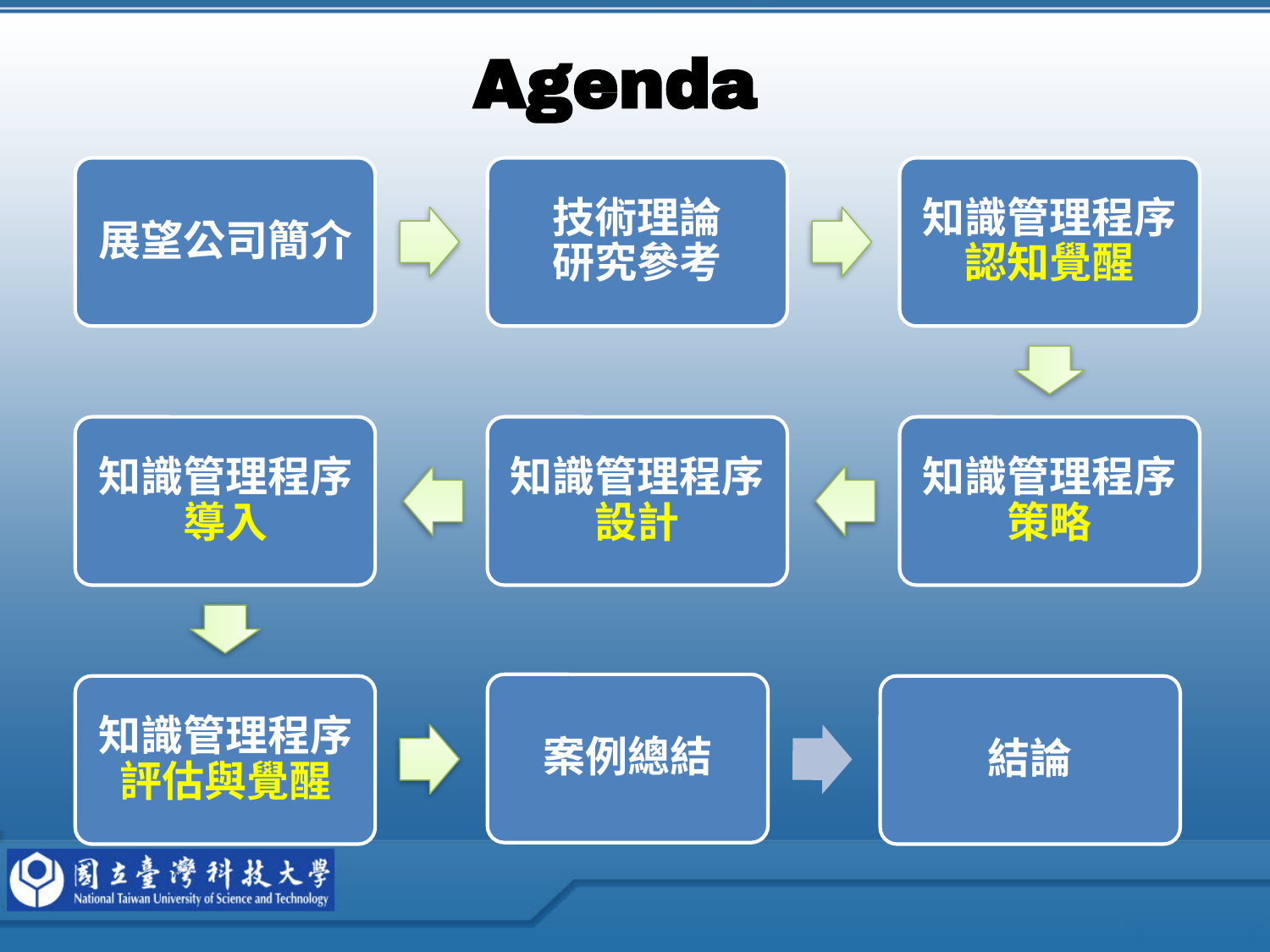

# Agenda
展望公司簡介

技術理論
研究參考

知識管理程序認知覺醒

知識管理程序策略

知識管理程序設計

知識管理程序導入

知識管理程序評估與覺醒

案例總結

結論